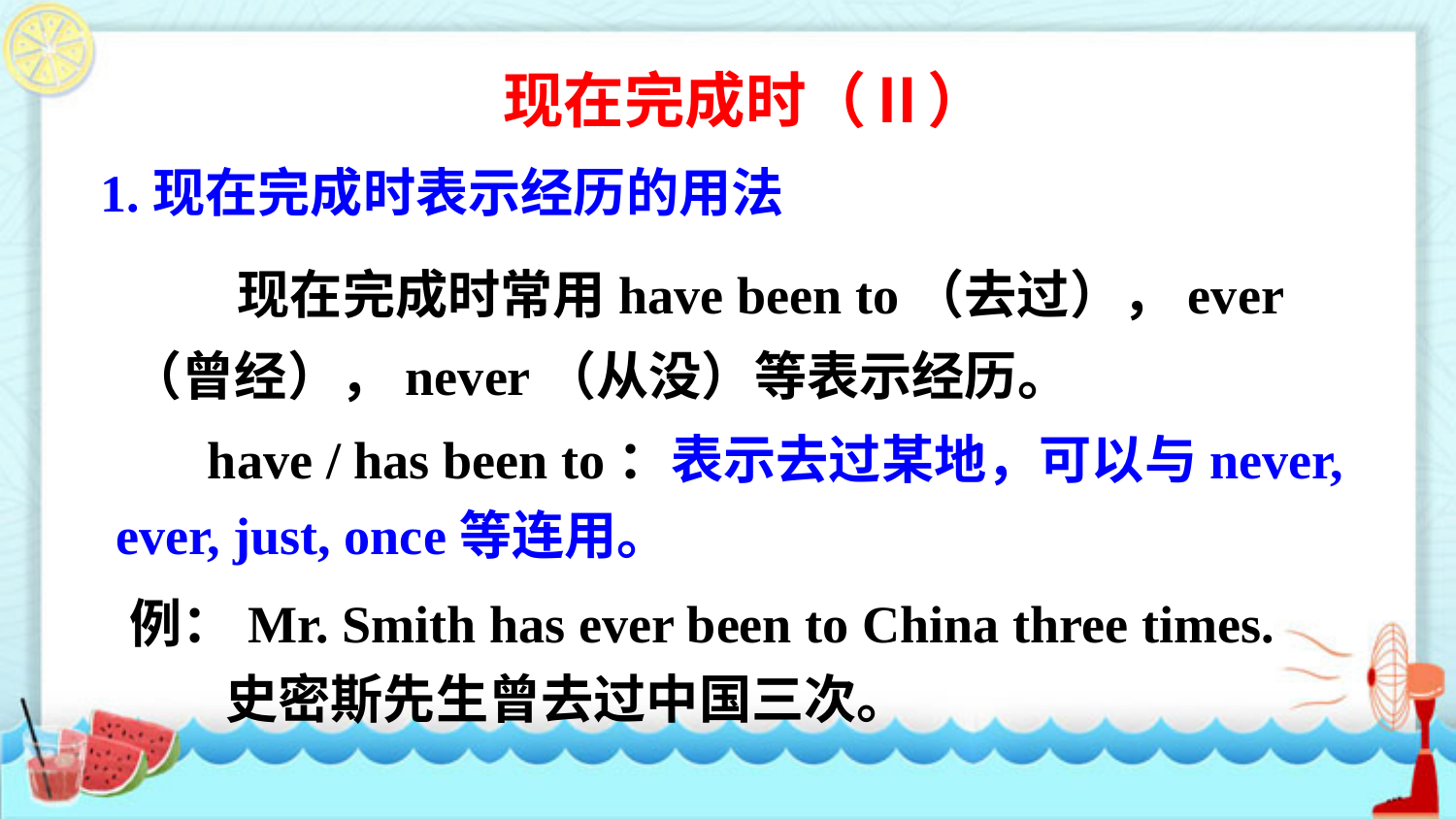

现在完成时（Ⅱ）
1.现在完成时表示经历的用法
        现在完成时常用have been to（去过），ever（曾经），never（从没）等表示经历。
       have / has been to：表示去过某地，可以与never, ever, just, once等连用。
例：Mr. Smith has ever been to China three times.
       史密斯先生曾去过中国三次。